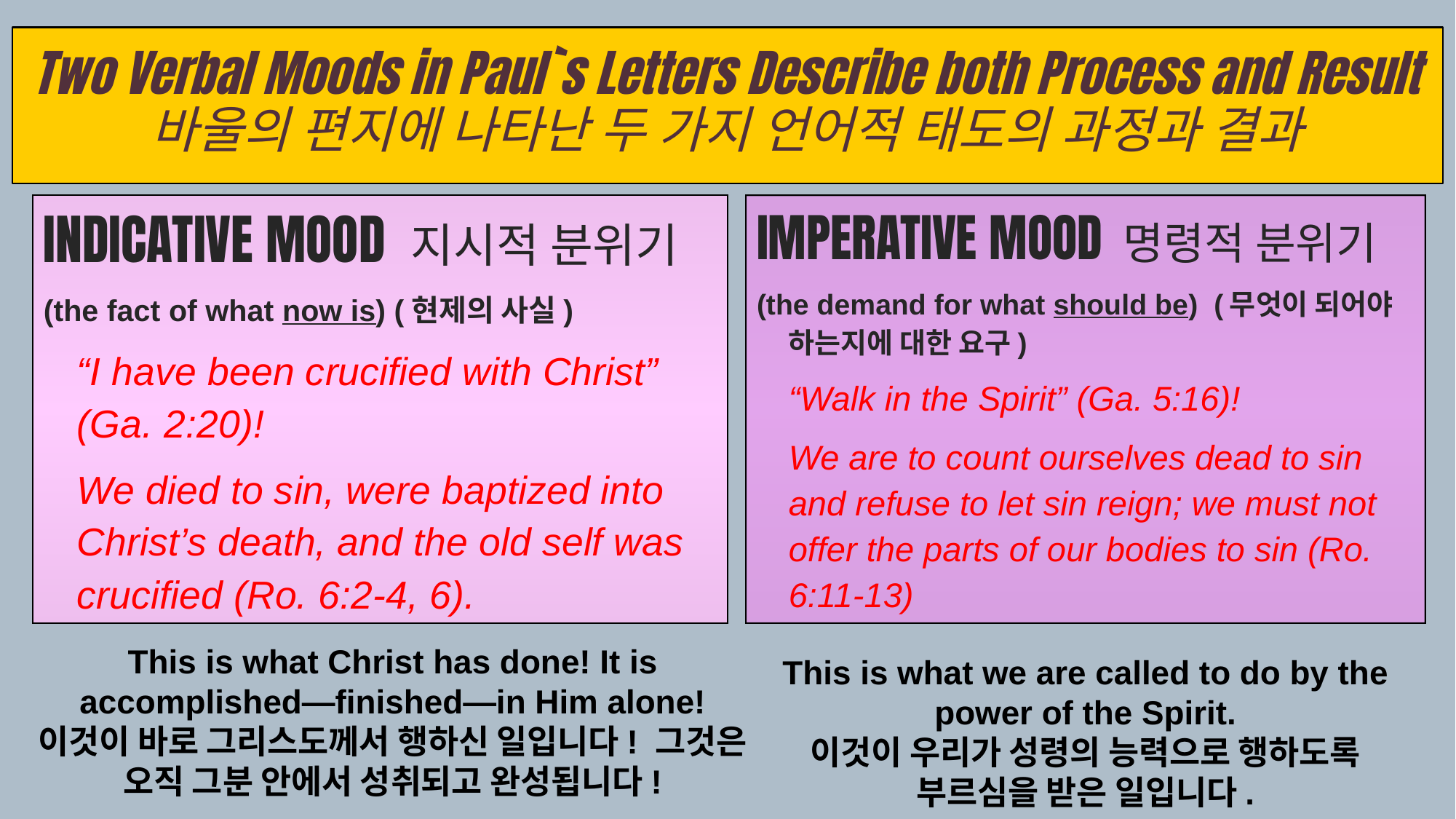

# Two Verbal Moods in Paul`s Letters Describe both Process and Result
바울의 편지에 나타난 두 가지 언어적 태도의 과정과 결과
INDICATIVE MOOD 지시적 분위기
(the fact of what now is) (현제의 사실)
	“I have been crucified with Christ” (Ga. 2:20)!
	We died to sin, were baptized into Christ’s death, and the old self was crucified (Ro. 6:2-4, 6).
IMPERATIVE MOOD 명령적 분위기
(the demand for what should be)  (무엇이 되어야 하는지에 대한 요구)
	“Walk in the Spirit” (Ga. 5:16)!
	We are to count ourselves dead to sin and refuse to let sin reign; we must not offer the parts of our bodies to sin (Ro. 6:11-13)
This is what Christ has done! It is accomplished—finished—in Him alone!
이것이 바로 그리스도께서 행하신 일입니다! 그것은 오직 그분 안에서 성취되고 완성됩니다!
This is what we are called to do by the power of the Spirit.
이것이 우리가 성령의 능력으로 행하도록 부르심을 받은 일입니다.